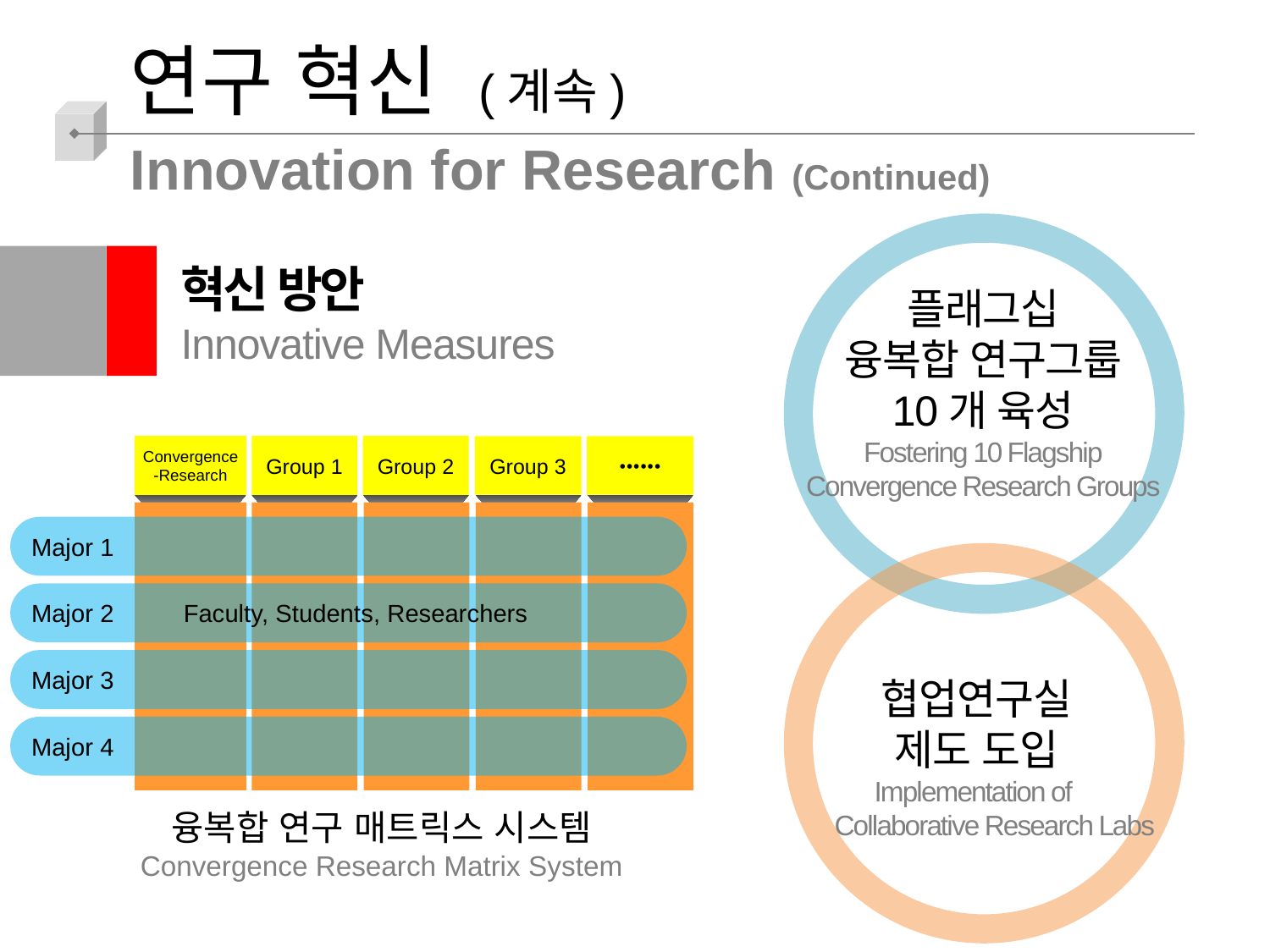

연구 혁신 (계속)

Innovation for Research (Continued)

플래그십
융복합 연구그룹
10개 육성
Fostering 10 Flagship
Convergence Research Groups

혁신 방안
Innovative Measures
Group 3

∙∙∙∙∙∙

Convergence
-Research

Group 1

Group 2

Major 1
Major 2          Faculty, Students, Researchers
Major 3
Major 4
융복합 연구 매트릭스 시스템
Convergence Research Matrix System

협업연구실
제도 도입
Implementation of
Collaborative Research Labs